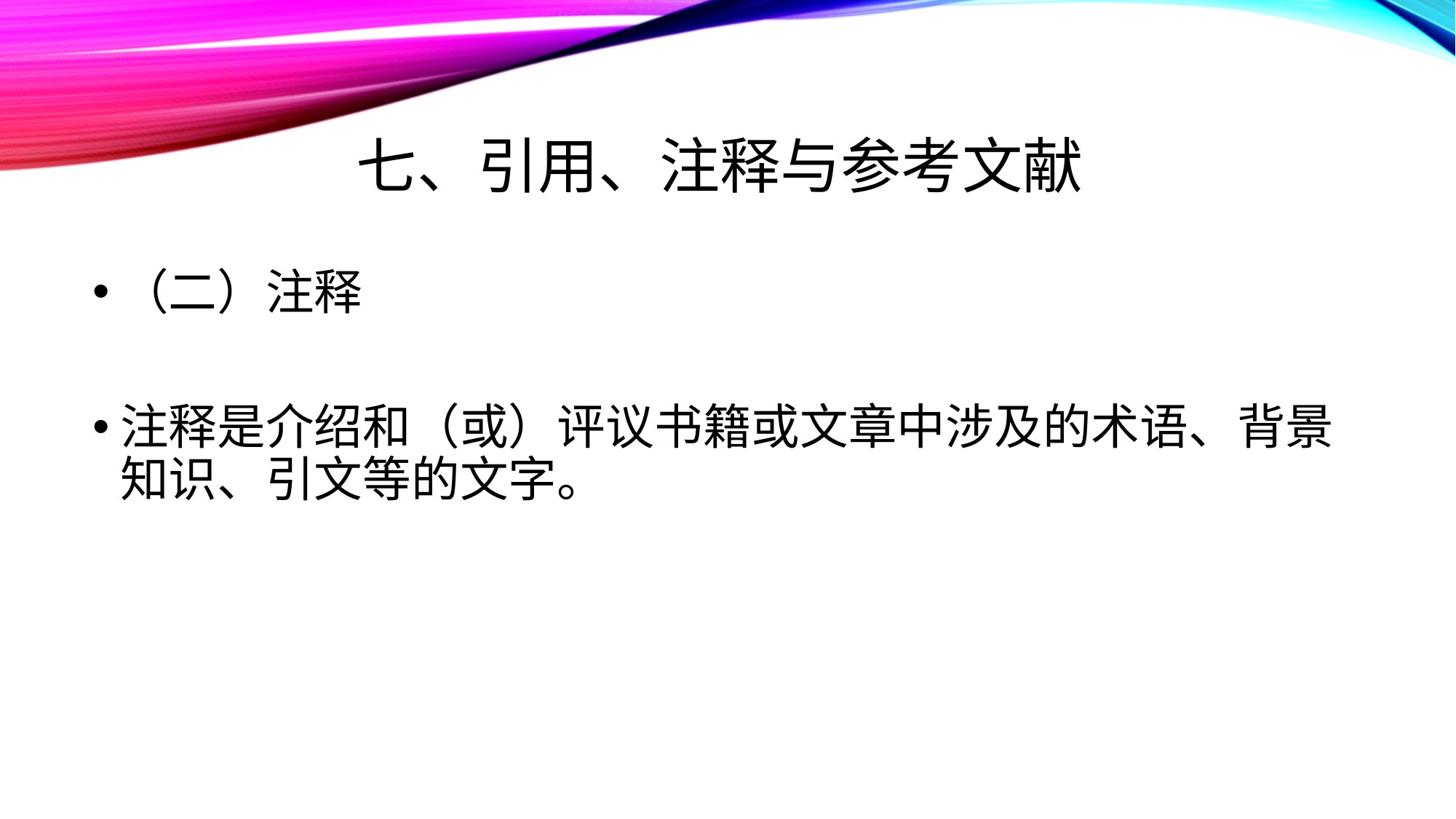

# 七、引用、注释与参考文献
（二）注释

注释是介绍和（或）评议书籍或文章中涉及的术语、背景知识、引文等的文字。